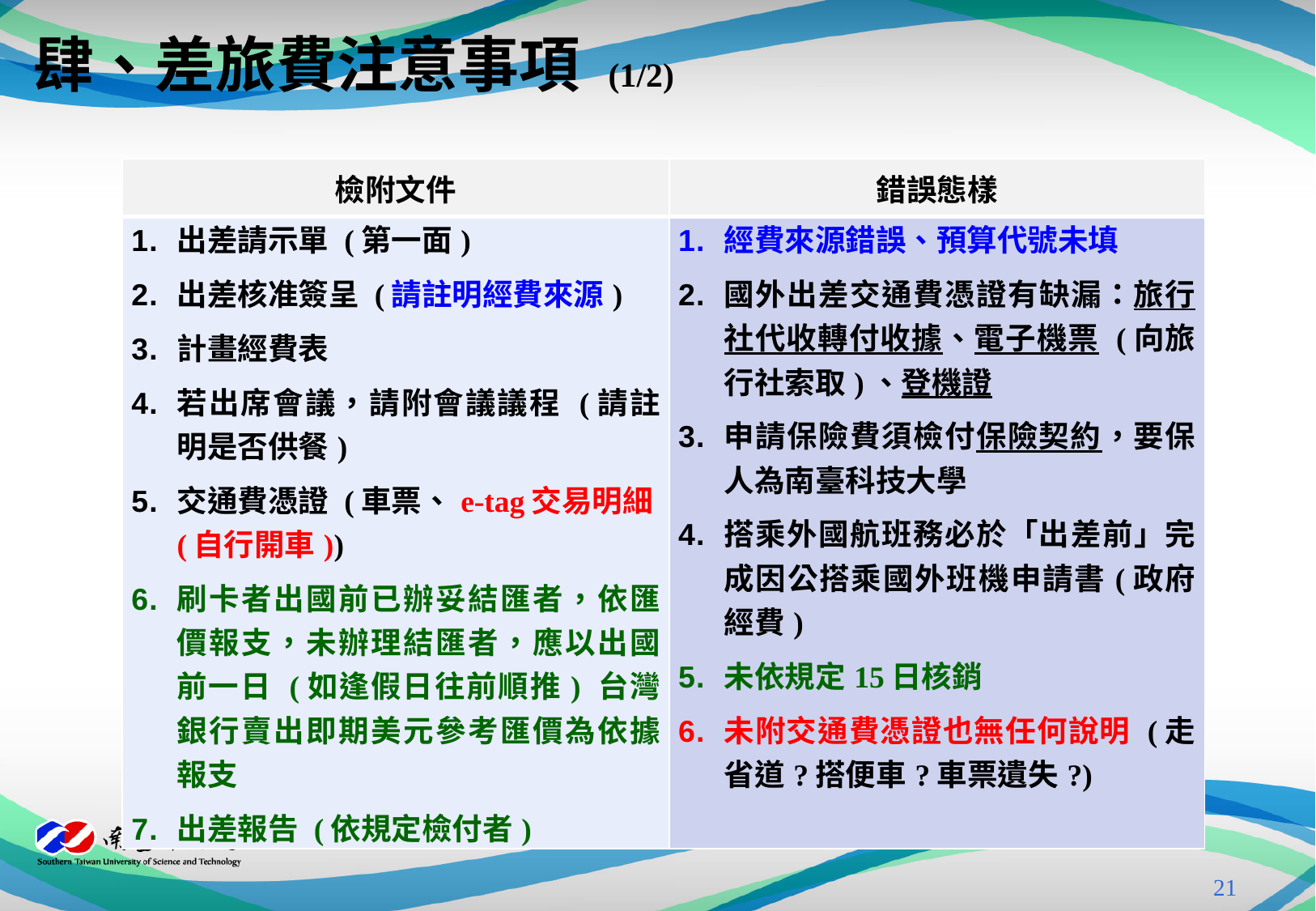

# 肆、差旅費注意事項 (1/2)
| 檢附文件 | 錯誤態樣 |
| --- | --- |
| 出差請示單 (第一面) 出差核准簽呈 (請註明經費來源) 計畫經費表 若出席會議，請附會議議程 (請註明是否供餐) 交通費憑證 (車票、e-tag交易明細(自行開車)) 刷卡者出國前已辦妥結匯者，依匯價報支，未辦理結匯者，應以出國前一日 (如逢假日往前順推) 台灣銀行賣出即期美元參考匯價為依據報支 出差報告 (依規定檢付者) | 經費來源錯誤、預算代號未填 國外出差交通費憑證有缺漏：旅行社代收轉付收據、電子機票 (向旅行社索取)、登機證 申請保險費須檢付保險契約，要保人為南臺科技大學 搭乘外國航班務必於「出差前」完成因公搭乘國外班機申請書(政府經費) 未依規定15日核銷 未附交通費憑證也無任何說明 (走省道?搭便車?車票遺失?) |
21